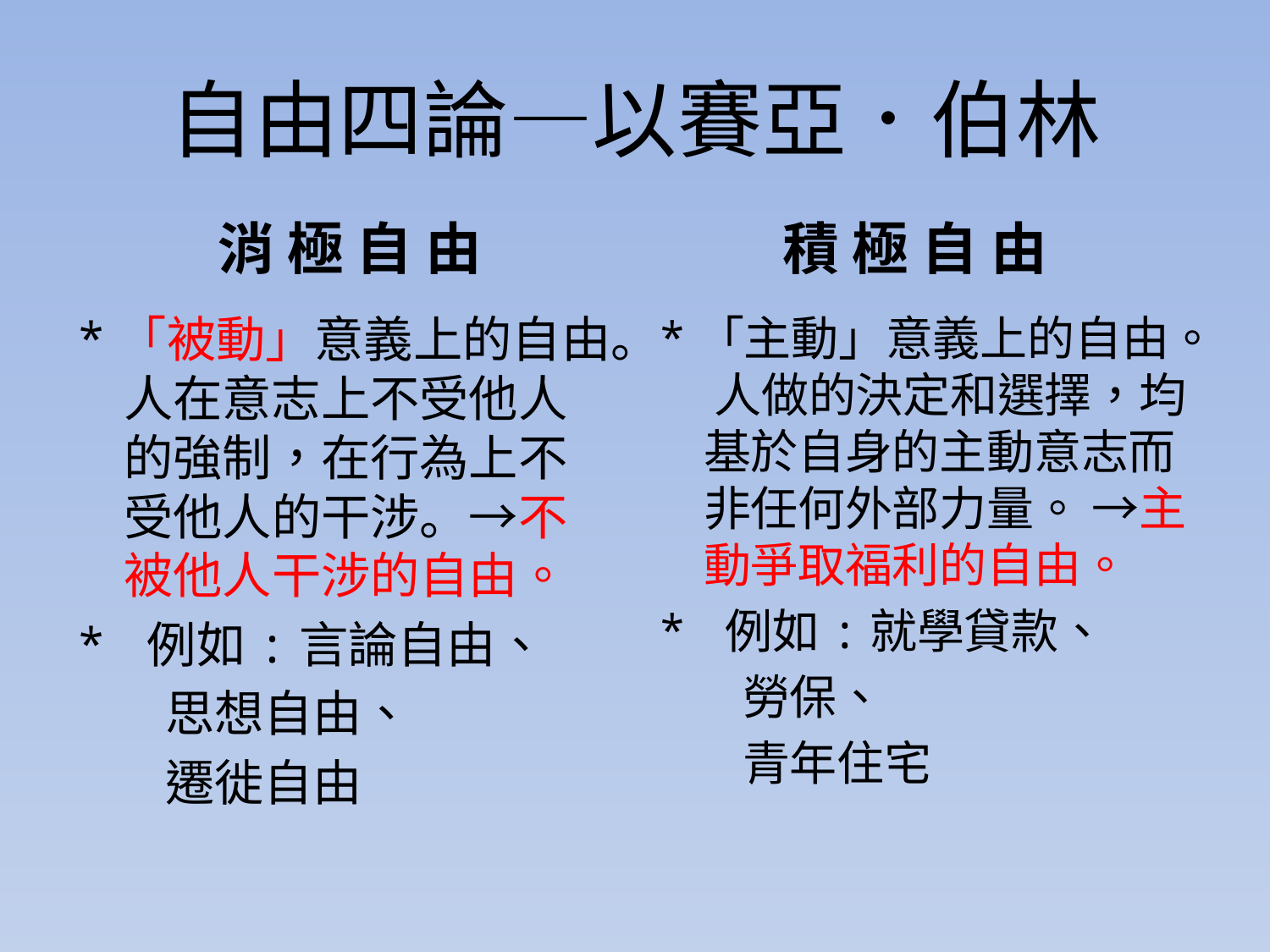

# 自由四論—以賽亞．伯林
消 極 自 由
積 極 自 由
*「被動」意義上的自由。人在意志上不受他人的強制，在行為上不受他人的干涉。→不被他人干涉的自由。
* 例如:言論自由、
       思想自由、
       遷徙自由
*「主動」意義上的自由。 人做的決定和選擇，均基於自身的主動意志而非任何外部力量。 →主動爭取福利的自由。
* 例如:就學貸款、
       勞保、
       青年住宅